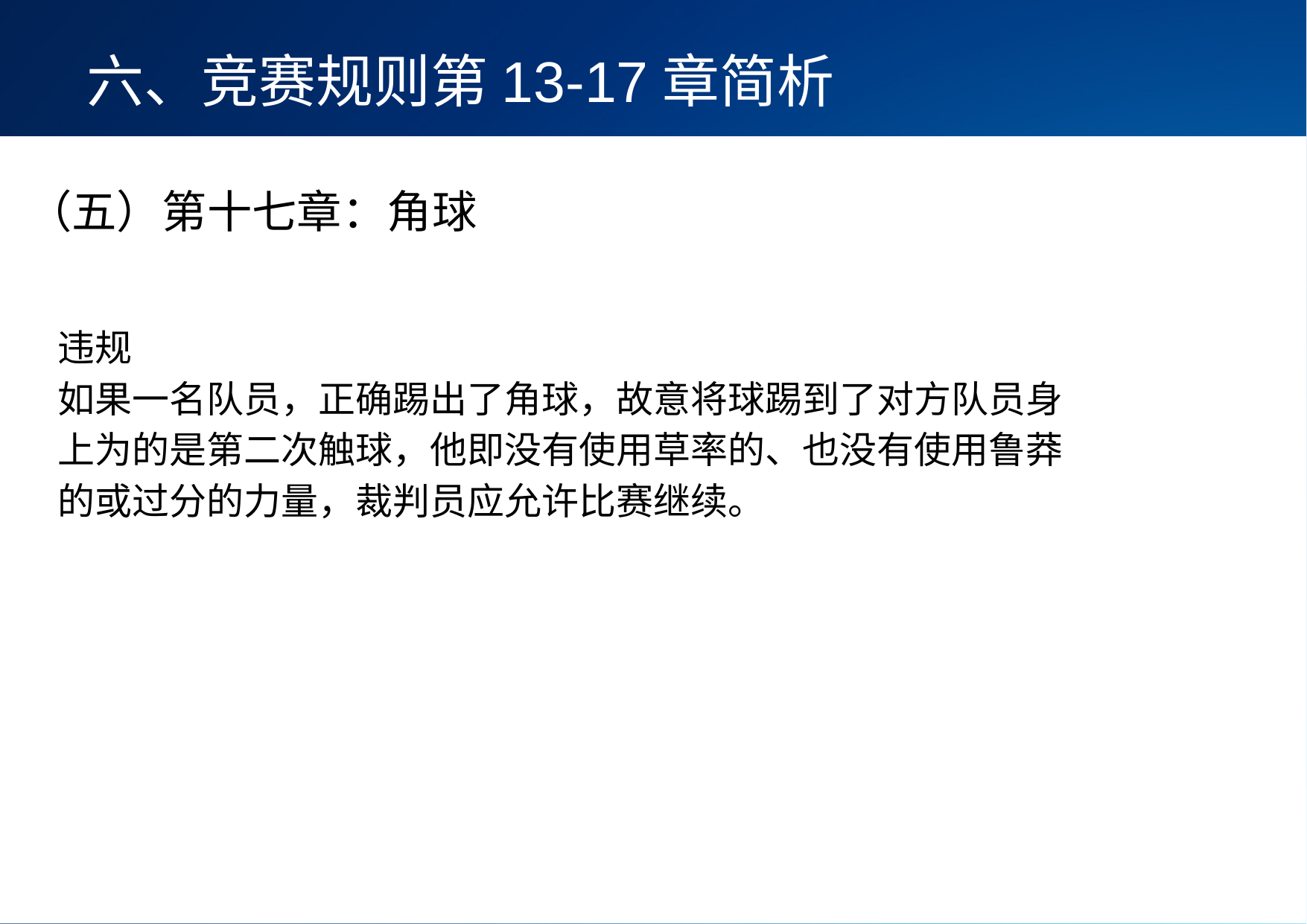

六、竞赛规则第13-17章简析

（五）第十七章：角球
违规
如果一名队员，正确踢出了角球，故意将球踢到了对方队员身上为的是第二次触球，他即没有使用草率的、也没有使用鲁莽的或过分的力量，裁判员应允许比赛继续。